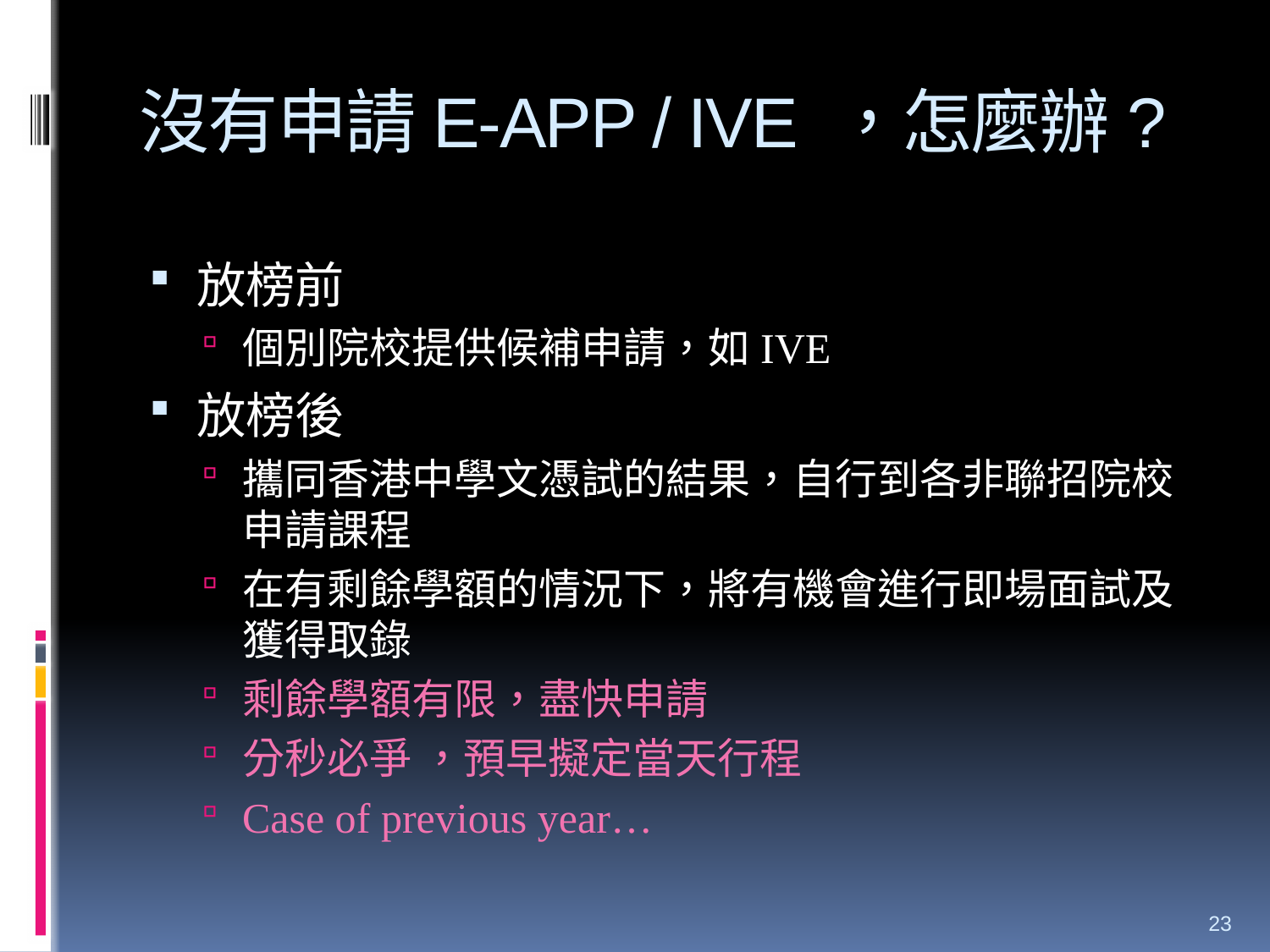

# 沒有申請E-APP / IVE ，怎麼辦?
放榜前
個別院校提供候補申請，如IVE
放榜後
攜同香港中學文憑試的結果，自行到各非聯招院校申請課程
在有剩餘學額的情況下，將有機會進行即場面試及獲得取錄
剩餘學額有限，盡快申請
分秒必爭 ，預早擬定當天行程
Case of previous year…

23